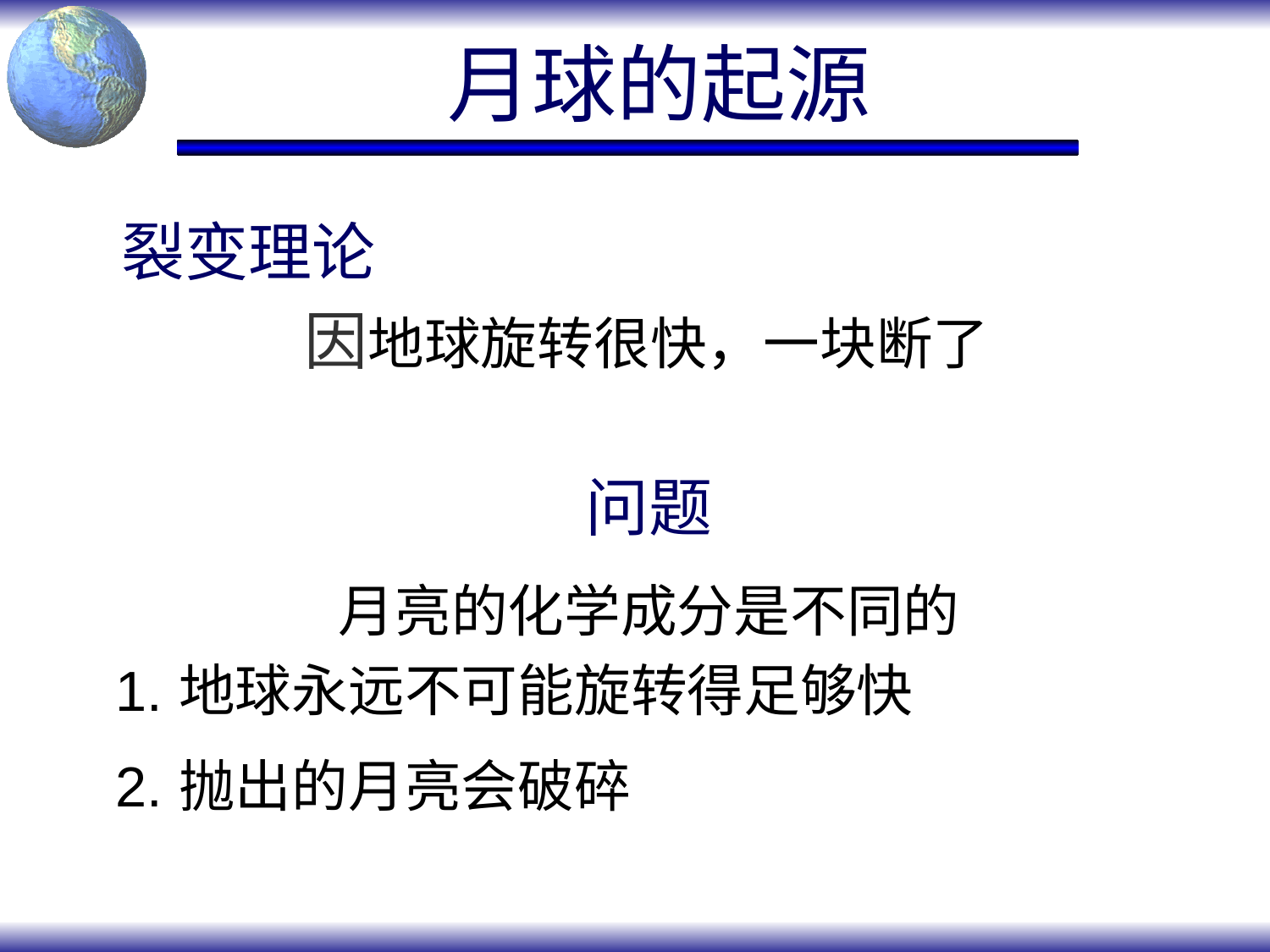

# 月球的起源
裂变理论
因地球旋转很快，一块断了
问题
月亮的化学成分是不同的
地球永远不可能旋转得足够快
抛出的月亮会破碎